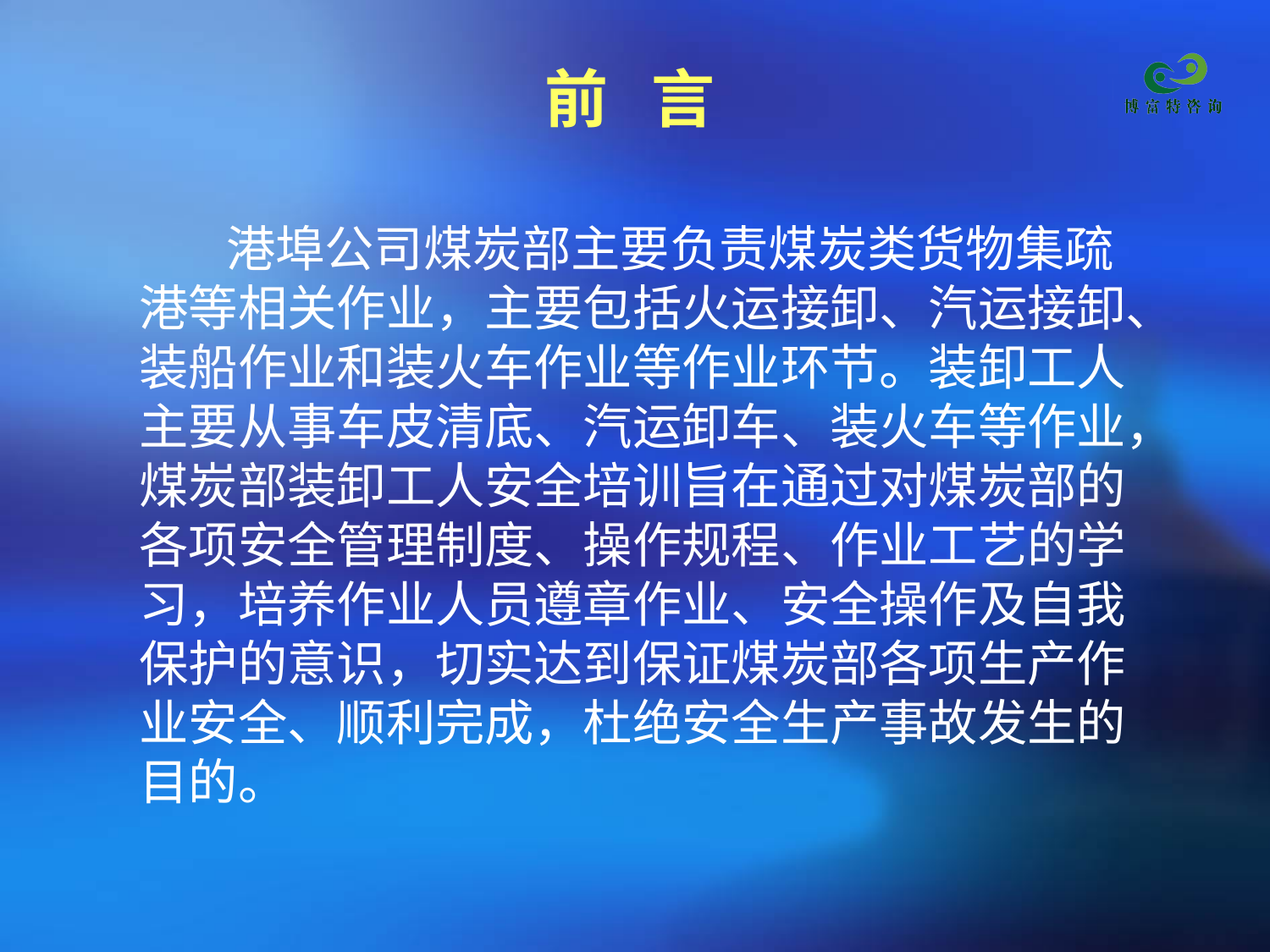

前   言
           港埠公司煤炭部主要负责煤炭类货物集疏港等相关作业，主要包括火运接卸、汽运接卸、装船作业和装火车作业等作业环节。装卸工人主要从事车皮清底、汽运卸车、装火车等作业，煤炭部装卸工人安全培训旨在通过对煤炭部的各项安全管理制度、操作规程、作业工艺的学习，培养作业人员遵章作业、安全操作及自我保护的意识，切实达到保证煤炭部各项生产作业安全、顺利完成，杜绝安全生产事故发生的目的。